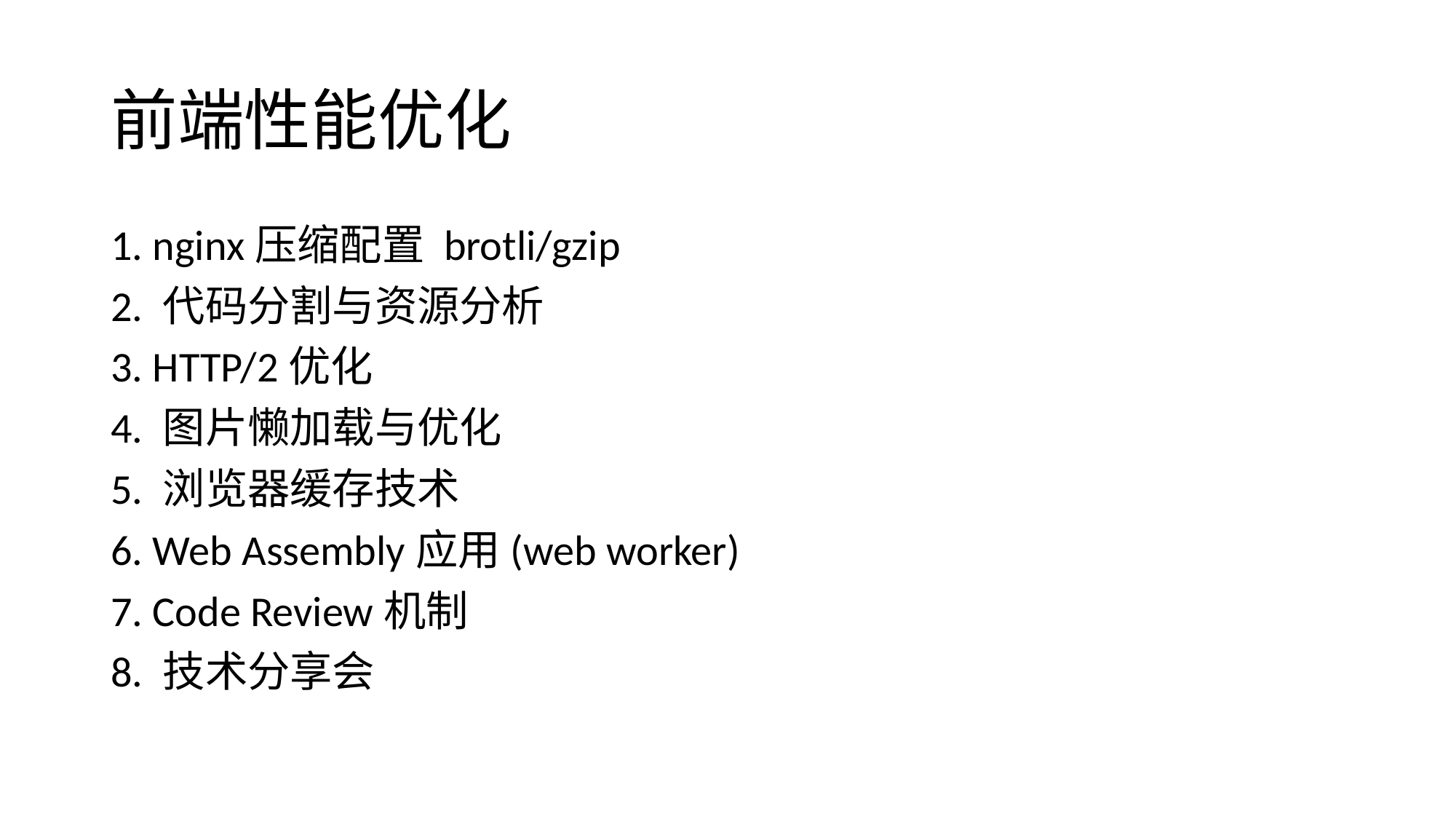

# 前端性能优化
1. nginx压缩配置 brotli/gzip
2. 代码分割与资源分析
3. HTTP/2优化
4. 图片懒加载与优化
5. 浏览器缓存技术
6. Web Assembly应用(web worker)
7. Code Review机制
8. 技术分享会